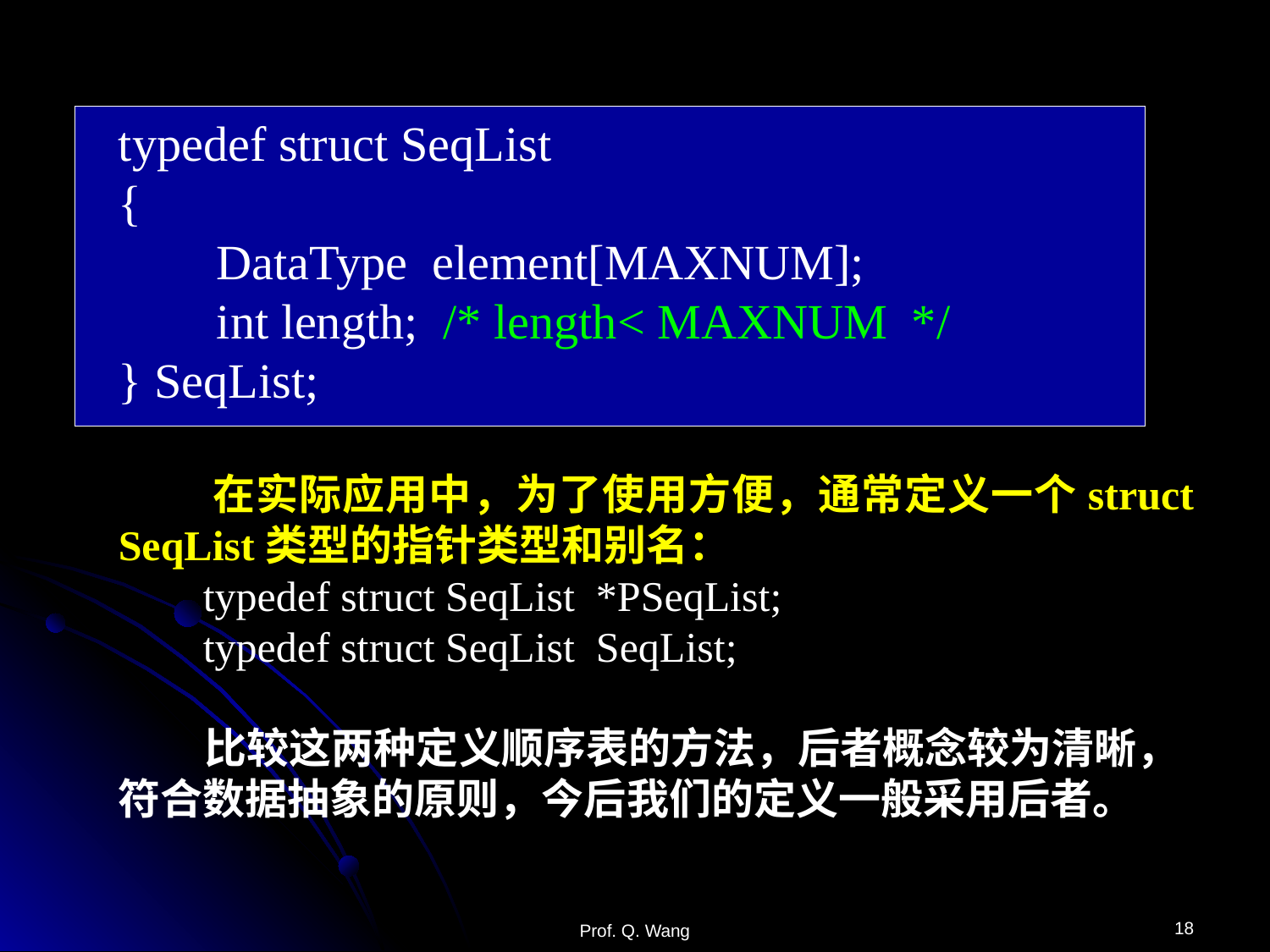

typedef struct SeqList
{
        DataType  element[MAXNUM];
        int length;  /* length< MAXNUM  */
} SeqList;

        在实际应用中，为了使用方便，通常定义一个struct SeqList类型的指针类型和别名：
        typedef struct SeqList  *PSeqList;
        typedef struct SeqList  SeqList;

        比较这两种定义顺序表的方法，后者概念较为清晰，符合数据抽象的原则，今后我们的定义一般采用后者。

18

Prof. Q. Wang